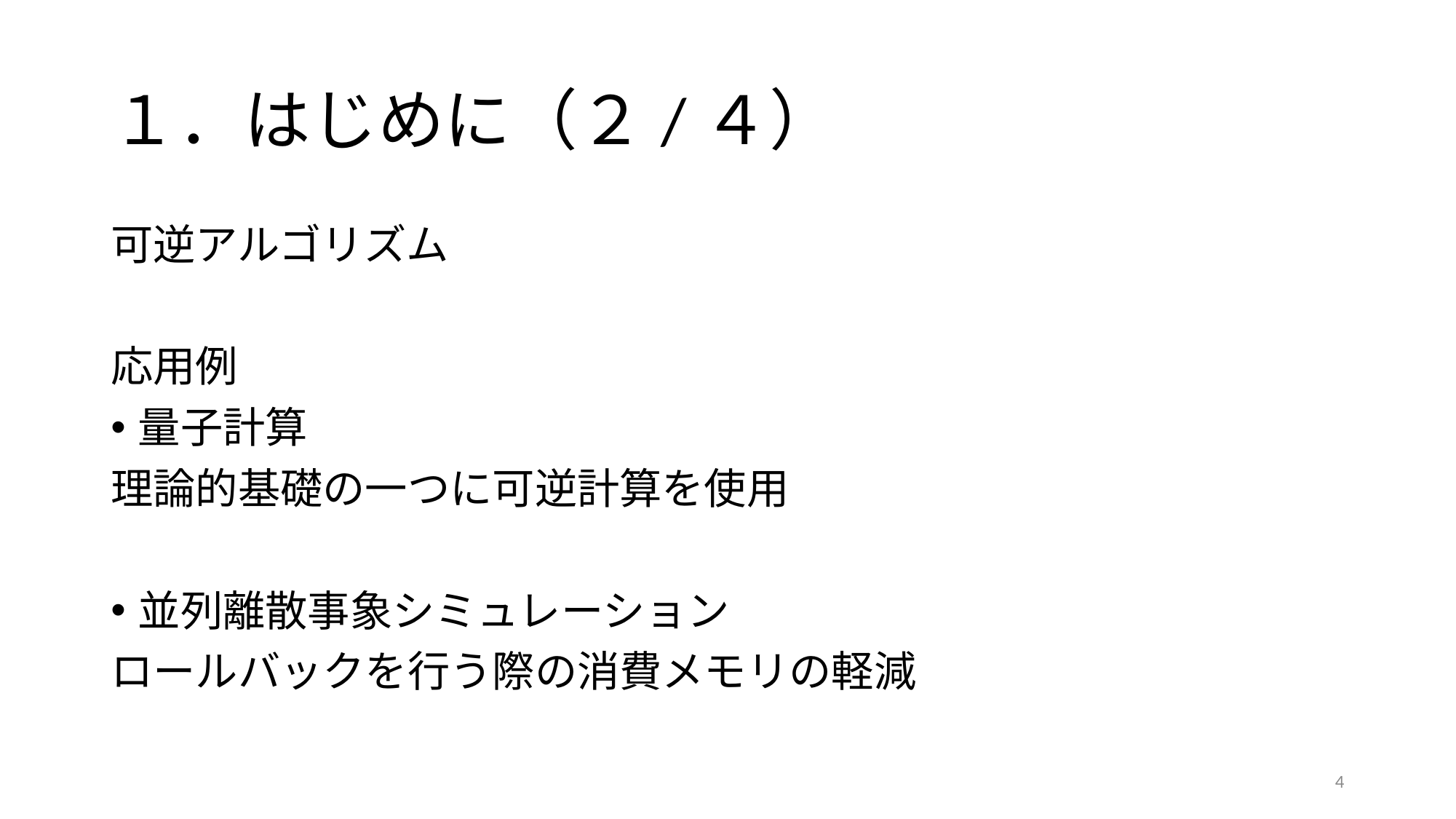

１．はじめに（２/４）
可逆アルゴリズム

応用例
量子計算
理論的基礎の一つに可逆計算を使用

並列離散事象シミュレーション
ロールバックを行う際の消費メモリの軽減
4